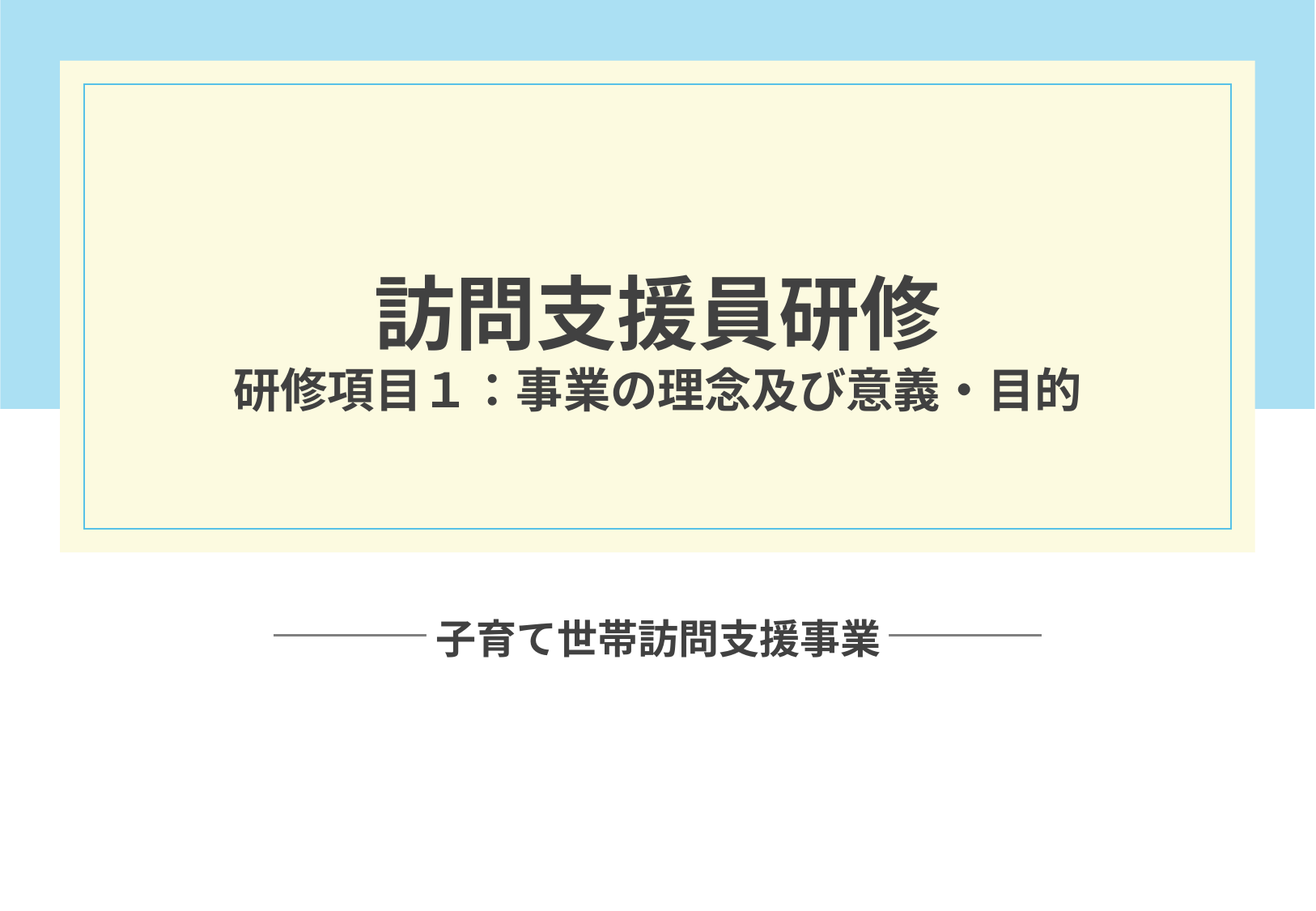

# 訪問支援員研修 研修項目１：事業の理念及び意義・目的

子育て世帯訪問支援事業